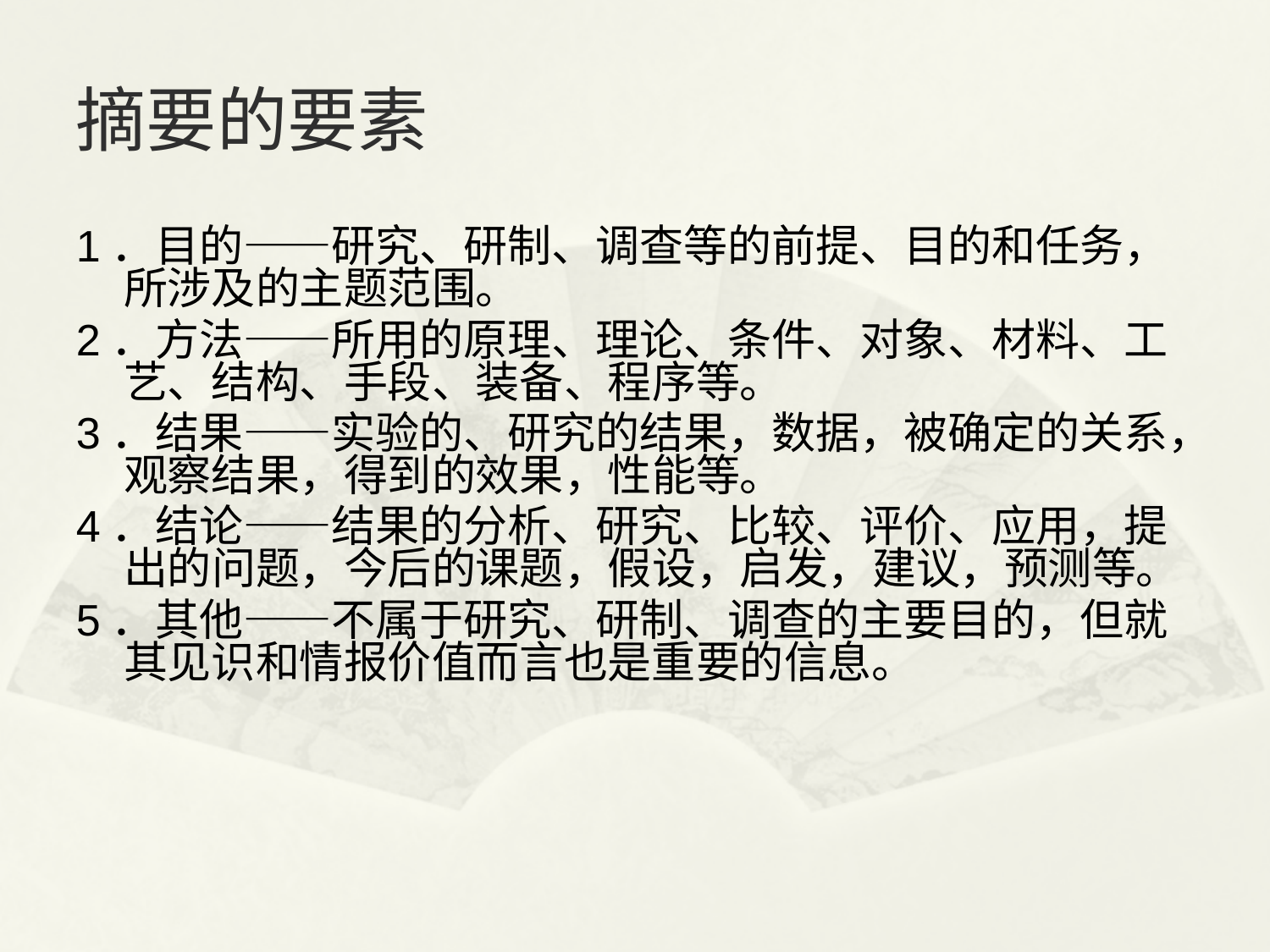

# 摘要的要素
1．目的——研究、研制、调查等的前提、目的和任务，所涉及的主题范围。
2．方法——所用的原理、理论、条件、对象、材料、工艺、结构、手段、装备、程序等。
3．结果——实验的、研究的结果，数据，被确定的关系，观察结果，得到的效果，性能等。
4．结论——结果的分析、研究、比较、评价、应用，提出的问题，今后的课题，假设，启发，建议，预测等。
5．其他——不属于研究、研制、调查的主要目的，但就其见识和情报价值而言也是重要的信息。